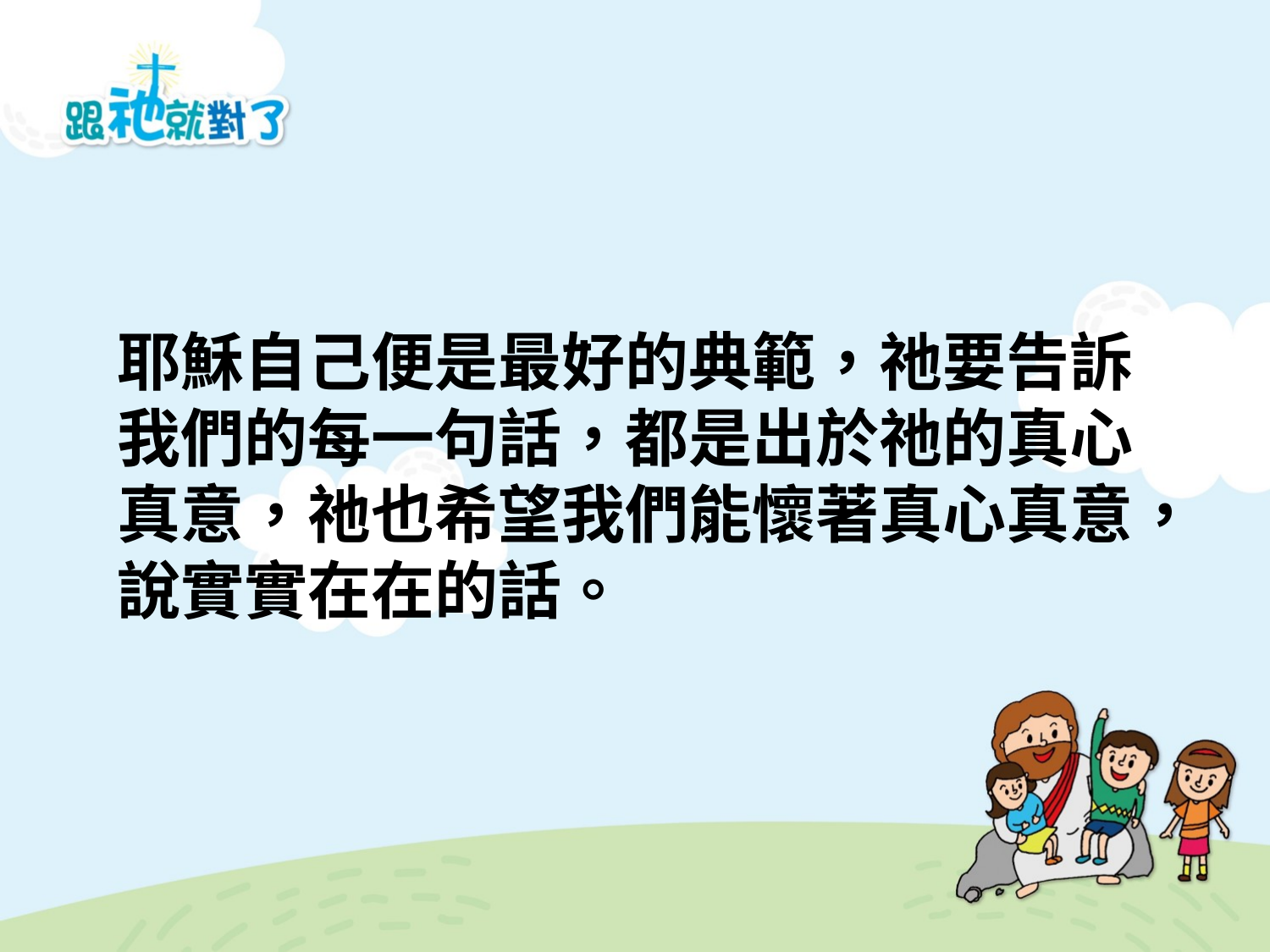

耶穌自己便是最好的典範，祂要告訴我們的每一句話，都是出於祂的真心真意，祂也希望我們能懷著真心真意，說實實在在的話。